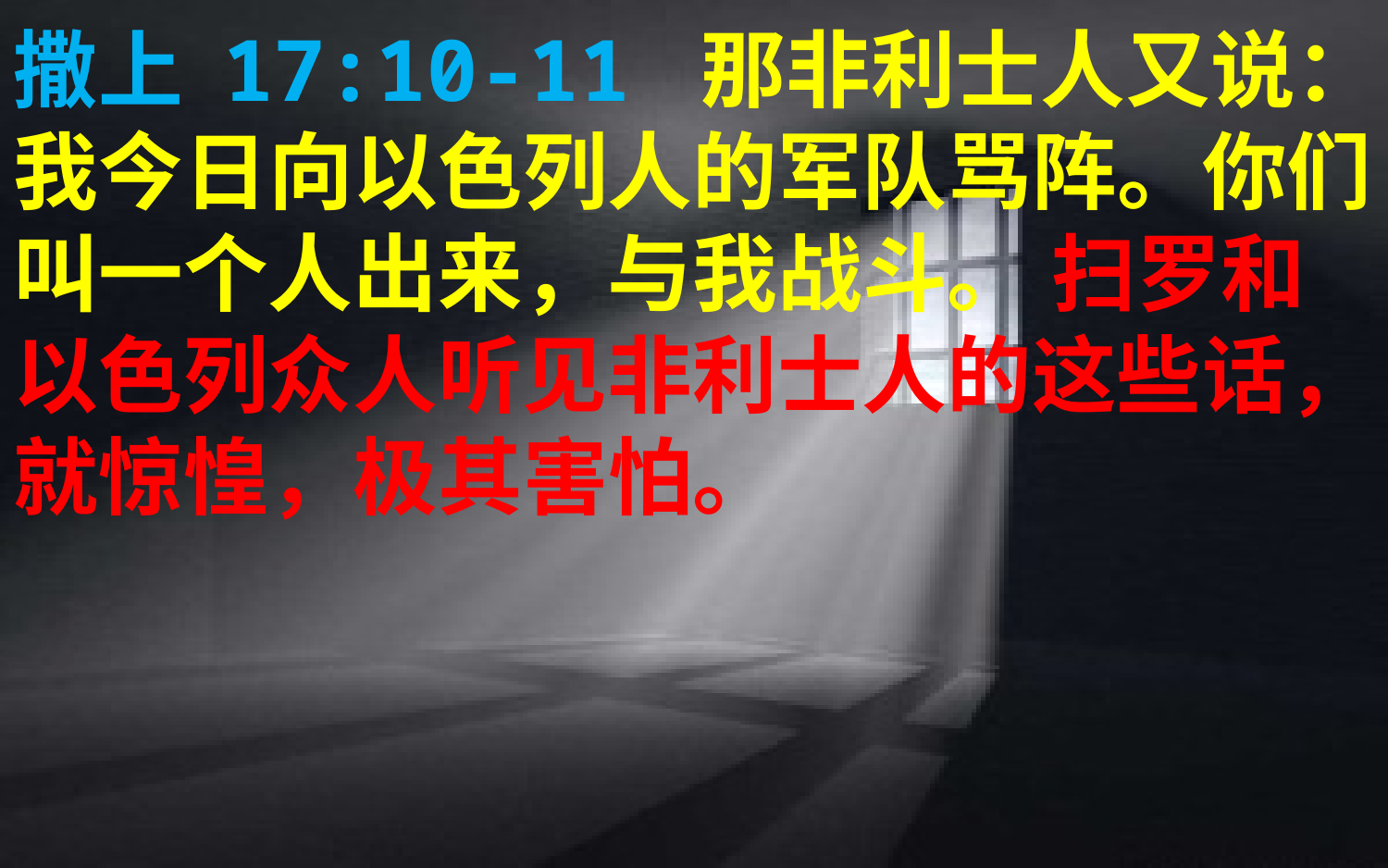

撒上 17:10-11 那非利士人又说：我今日向以色列人的军队骂阵。你们叫一个人出来，与我战斗。 扫罗和以色列众人听见非利士人的这些话，就惊惶，极其害怕。